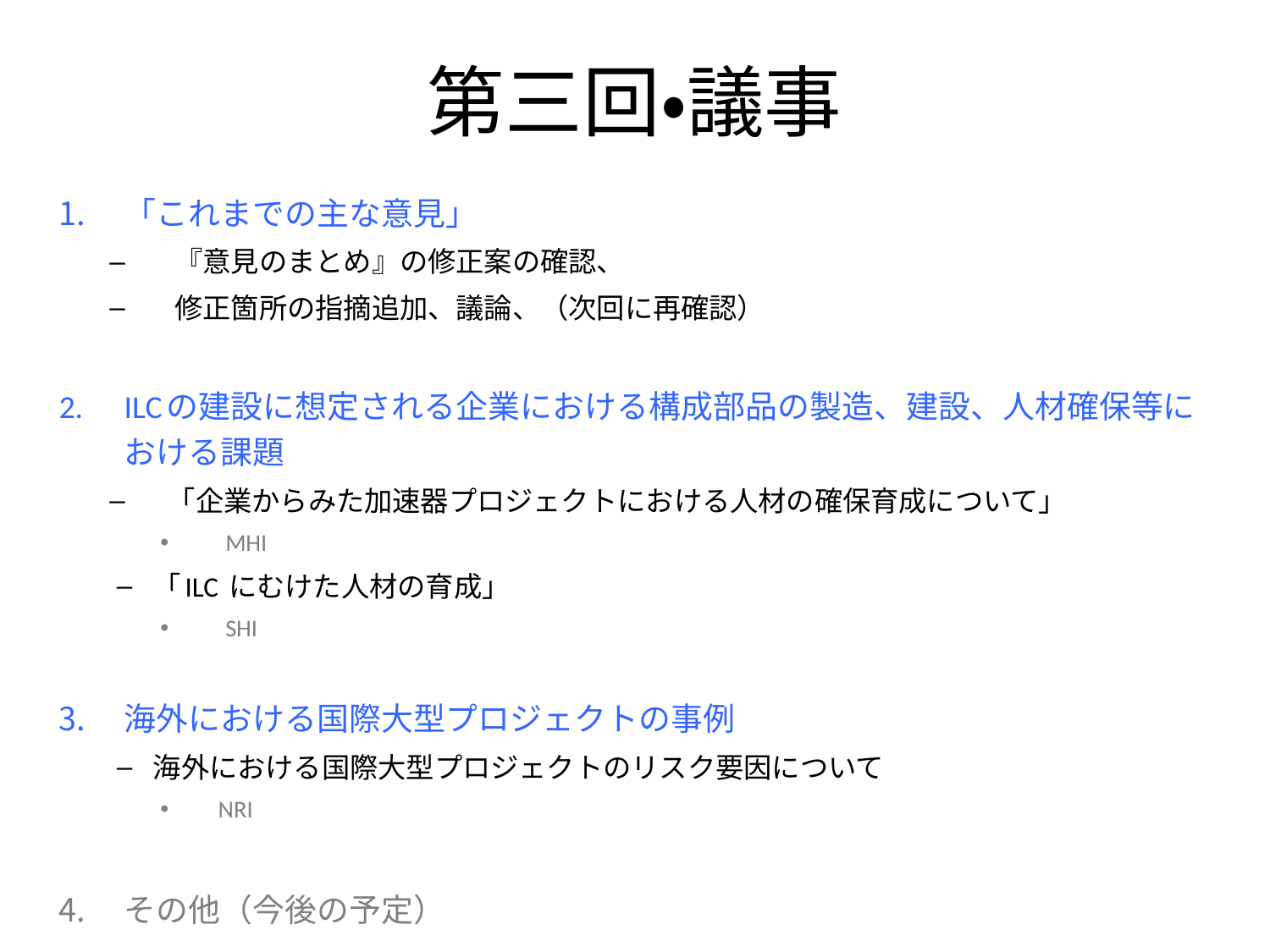

# 第三回・議事
「これまでの主な意見」
『意見のまとめ』の修正案の確認、
修正箇所の指摘追加、議論、（次回に再確認）

ILCの建設に想定される企業における構成部品の製造、建設、人材確保等における課題
「企業からみた加速器プロジェクトにおける人材の確保育成について」
MHI
「ILC にむけた人材の育成」
SHI

海外における国際大型プロジェクトの事例
海外における国際大型プロジェクトのリスク要因について
NRI

その他（今後の予定）